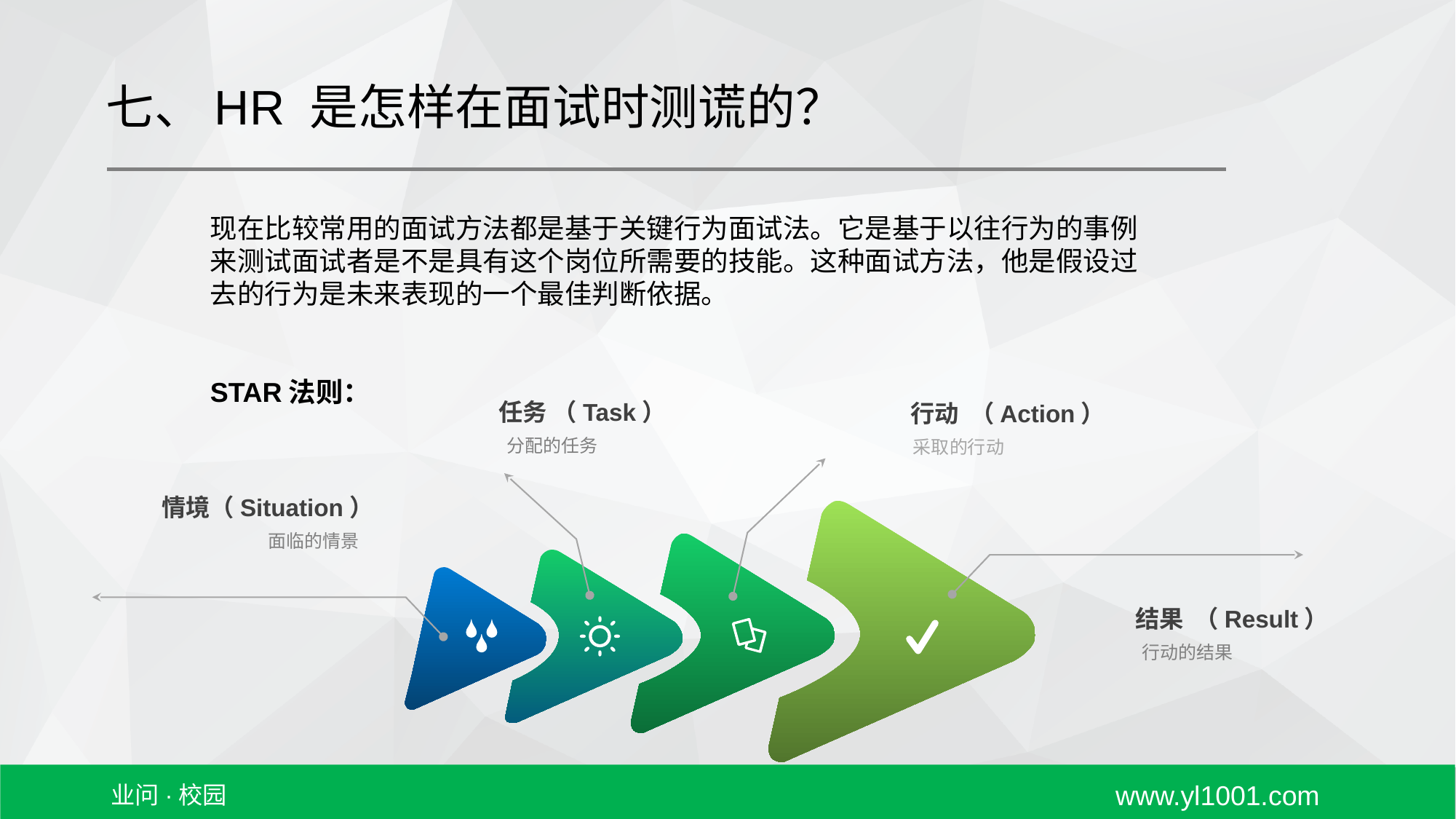

七、HR 是怎样在面试时测谎的？
现在比较常用的面试方法都是基于关键行为面试法。它是基于以往行为的事例来测试面试者是不是具有这个岗位所需要的技能。这种面试方法，他是假设过去的行为是未来表现的一个最佳判断依据。

STAR法则：
任务 （Task）
行动  （Action）
分配的任务
采取的行动

情境（Situation）

面临的情景

结果  （Result）

行动的结果